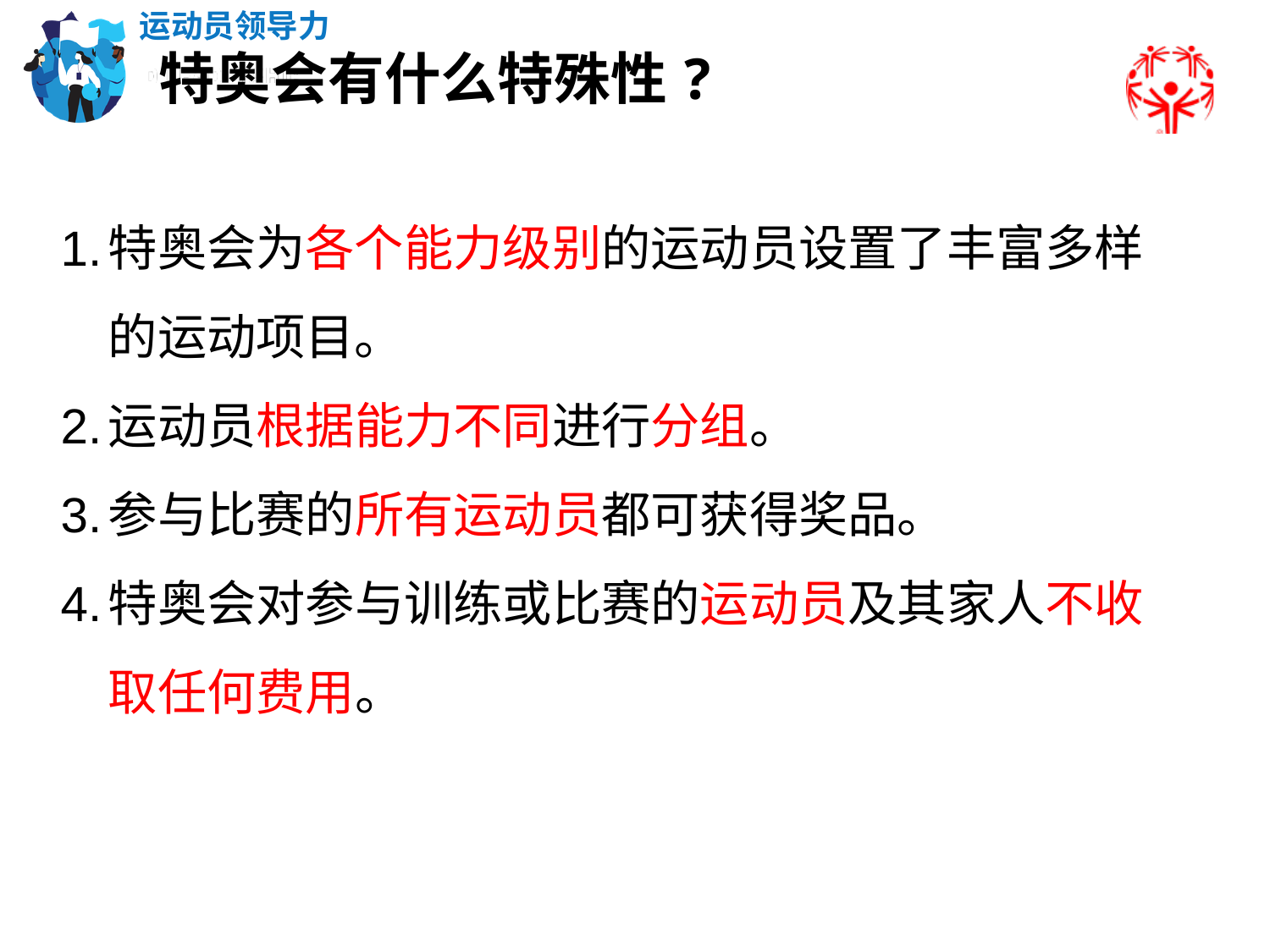

运动员领导力
LIDERAZGO DE ATLETAS
特奥会有什么特殊性?
特奥会为各个能力级别的运动员设置了丰富多样的运动项目。
运动员根据能力不同进行分组。
参与比赛的所有运动员都可获得奖品。
特奥会对参与训练或比赛的运动员及其家人不收取任何费用。